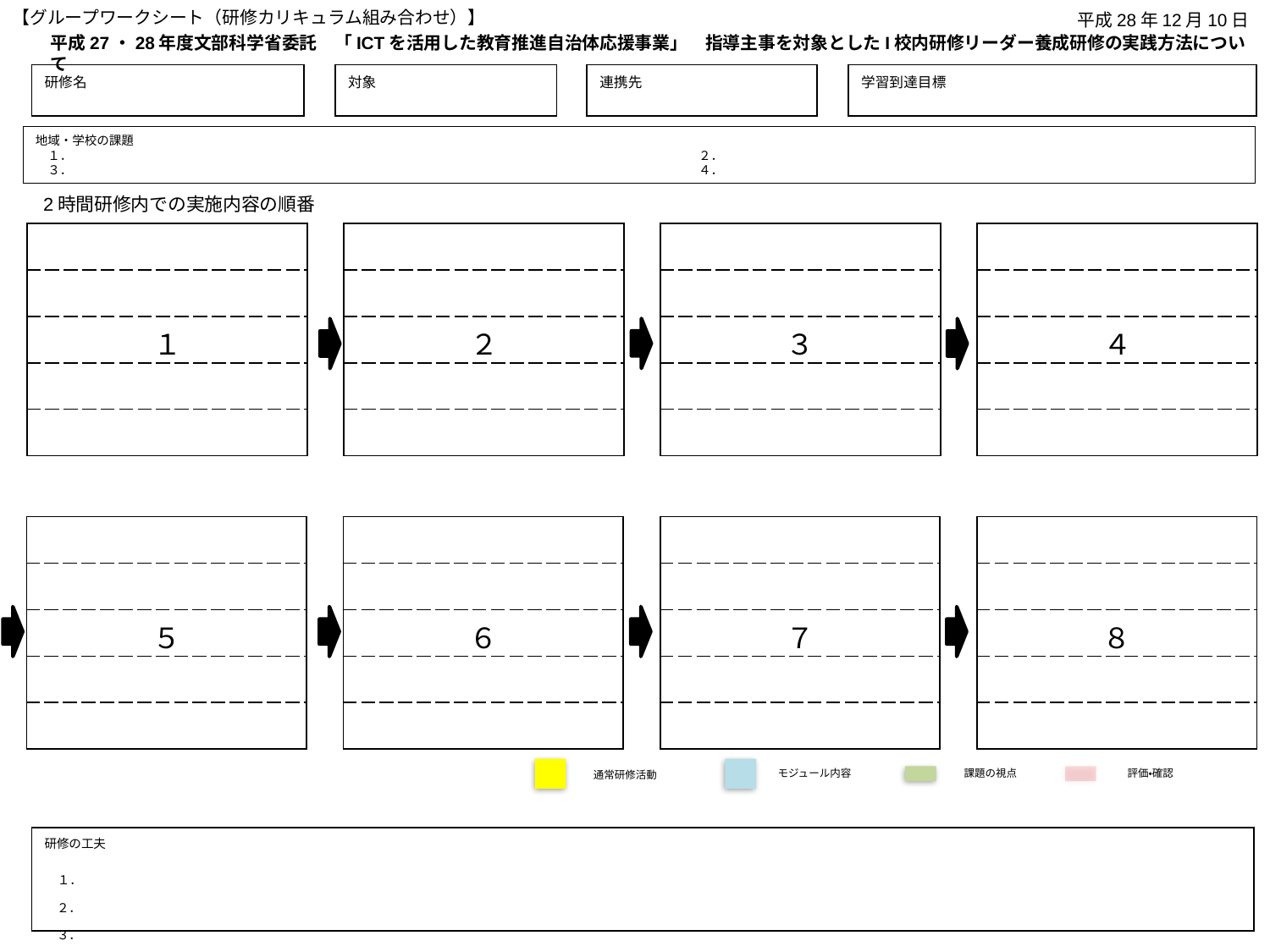

【グループワークシート（研修カリキュラム組み合わせ）】
平成28年12月10日
平成27・28年度文部科学省委託　「ICTを活用した教育推進自治体応援事業」　指導主事を対象としたI校内研修リーダー養成研修の実践方法について
| 研修名 |  | 対象 |  | 連携先 |  | 学習到達目標 |
| --- | --- | --- | --- | --- | --- | --- |
地域・学校の課題
　１．　　　　　　　　　　　　　　　　　　　　　　　　　　　　　　　　　　　　　　　　　　　　　　　　　　　２．
　３．　　　　　　　　　　　　　　　　　　　　　　　　　　　　　　　　　　　　　　　　　　　　　　　　　　　４．
2時間研修内での実施内容の順番
|  |
| --- |
|  |
| １ |
|  |
|  |
|  |
| --- |
|  |
| ２ |
|  |
|  |
|  |
| --- |
|  |
| ３ |
|  |
|  |
|  |
| --- |
|  |
| ４ |
|  |
|  |

|  |
| --- |
|  |
| ５ |
|  |
|  |
|  |
| --- |
|  |
| ６ |
|  |
|  |
|  |
| --- |
|  |
| ７ |
|  |
|  |
|  |
| --- |
|  |
| ８ |
|  |
|  |

モジュール内容
課題の視点
評価・確認
通常研修活動

| 研修の工夫 １． 　２． 　３． |
| --- |